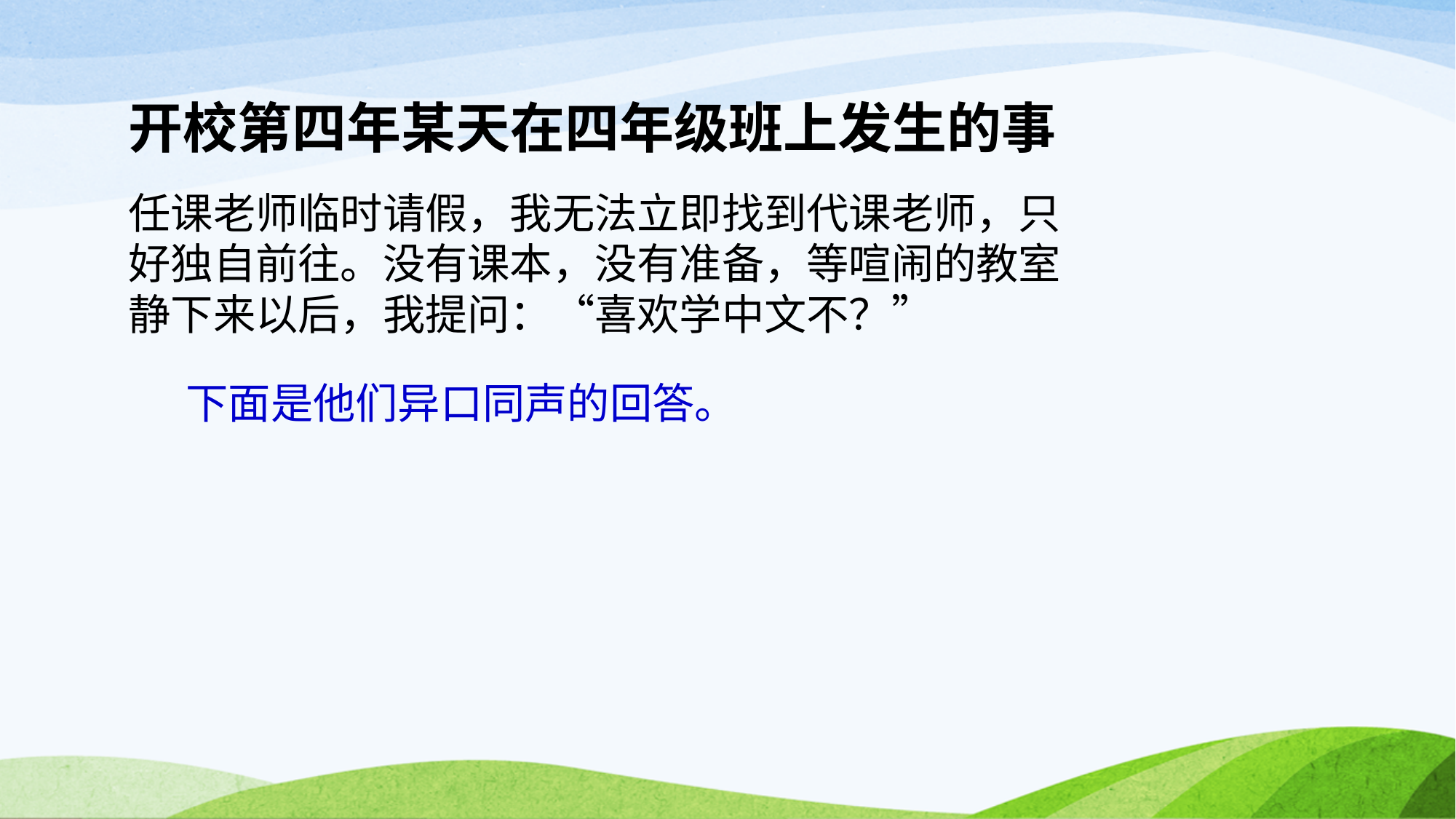

开校第四年某天在四年级班上发生的事
任课老师临时请假，我无法立即找到代课老师，只好独自前往。没有课本，没有准备，等喧闹的教室静下来以后，我提问：“喜欢学中文不？”
     下面是他们异口同声的回答。